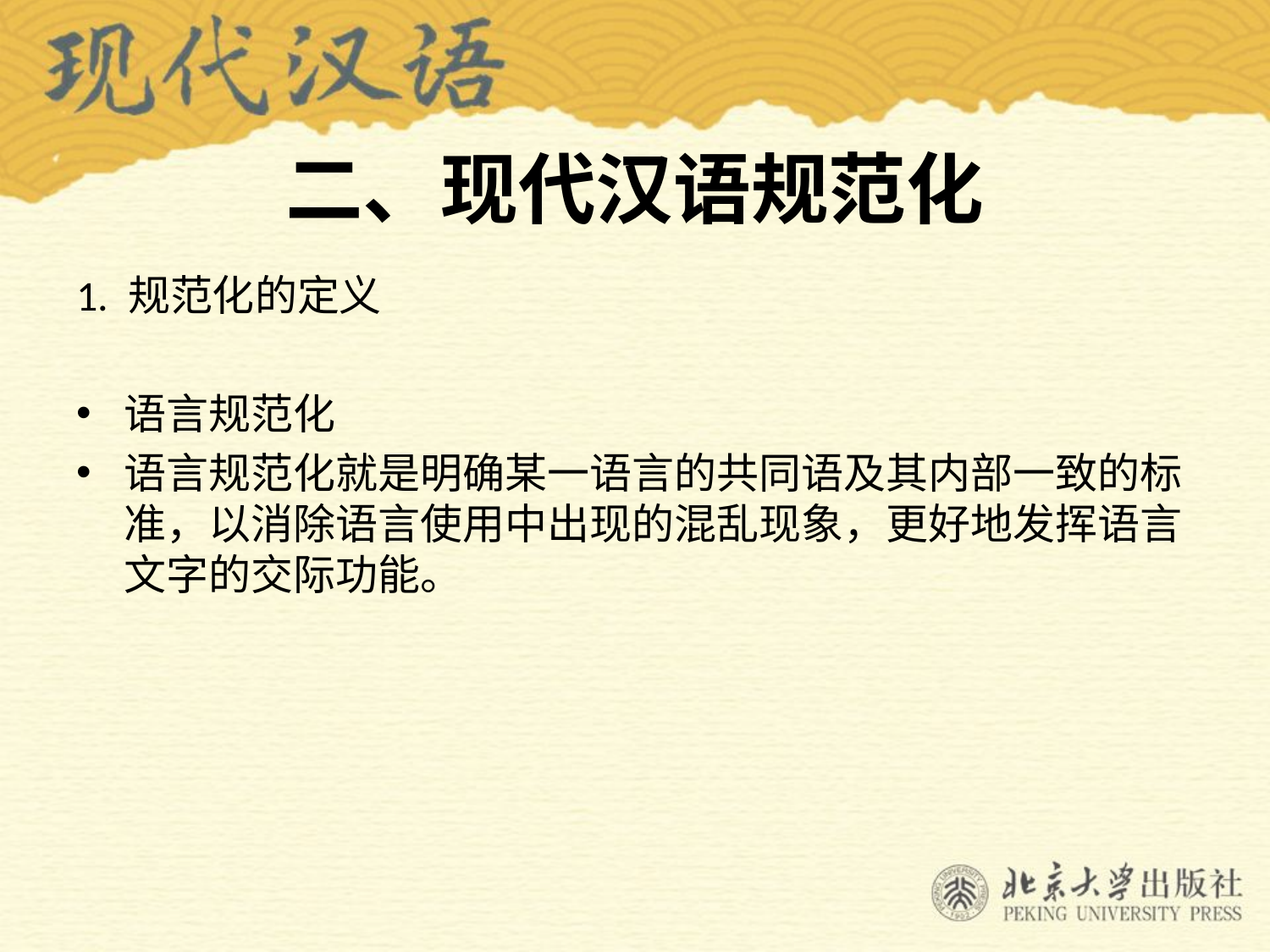

# 二、现代汉语规范化
1. 规范化的定义

语言规范化
语言规范化就是明确某一语言的共同语及其内部一致的标准，以消除语言使用中出现的混乱现象，更好地发挥语言文字的交际功能。